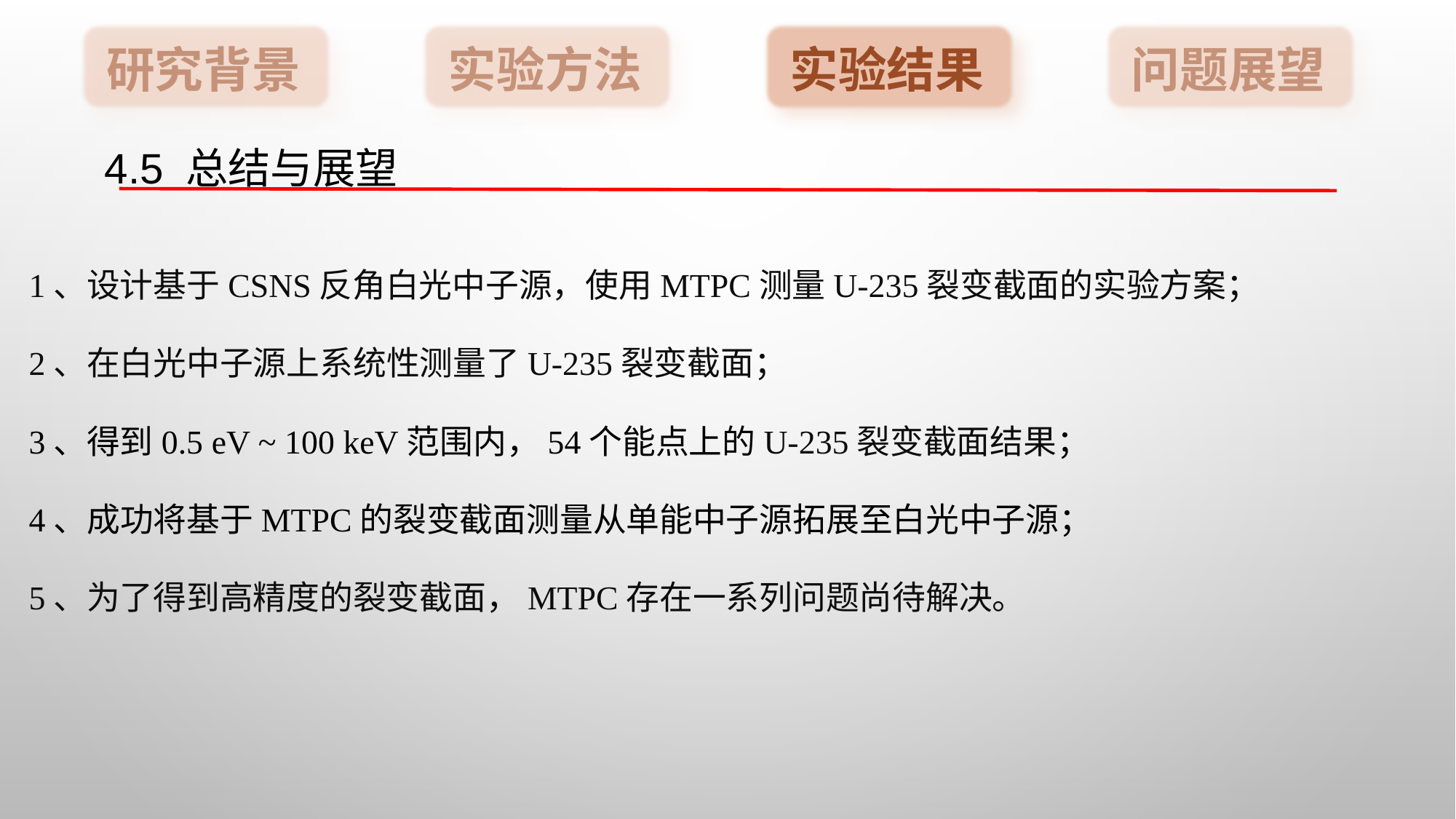

实验方法
实验结果
问题展望
研究背景
# 4.5 总结与展望
1、设计基于CSNS反角白光中子源，使用MTPC测量U-235裂变截面的实验方案；
2、在白光中子源上系统性测量了U-235裂变截面；
3、得到0.5 eV ~ 100 keV范围内，54个能点上的U-235裂变截面结果；
4、成功将基于MTPC的裂变截面测量从单能中子源拓展至白光中子源；
5、为了得到高精度的裂变截面，MTPC存在一系列问题尚待解决。

25